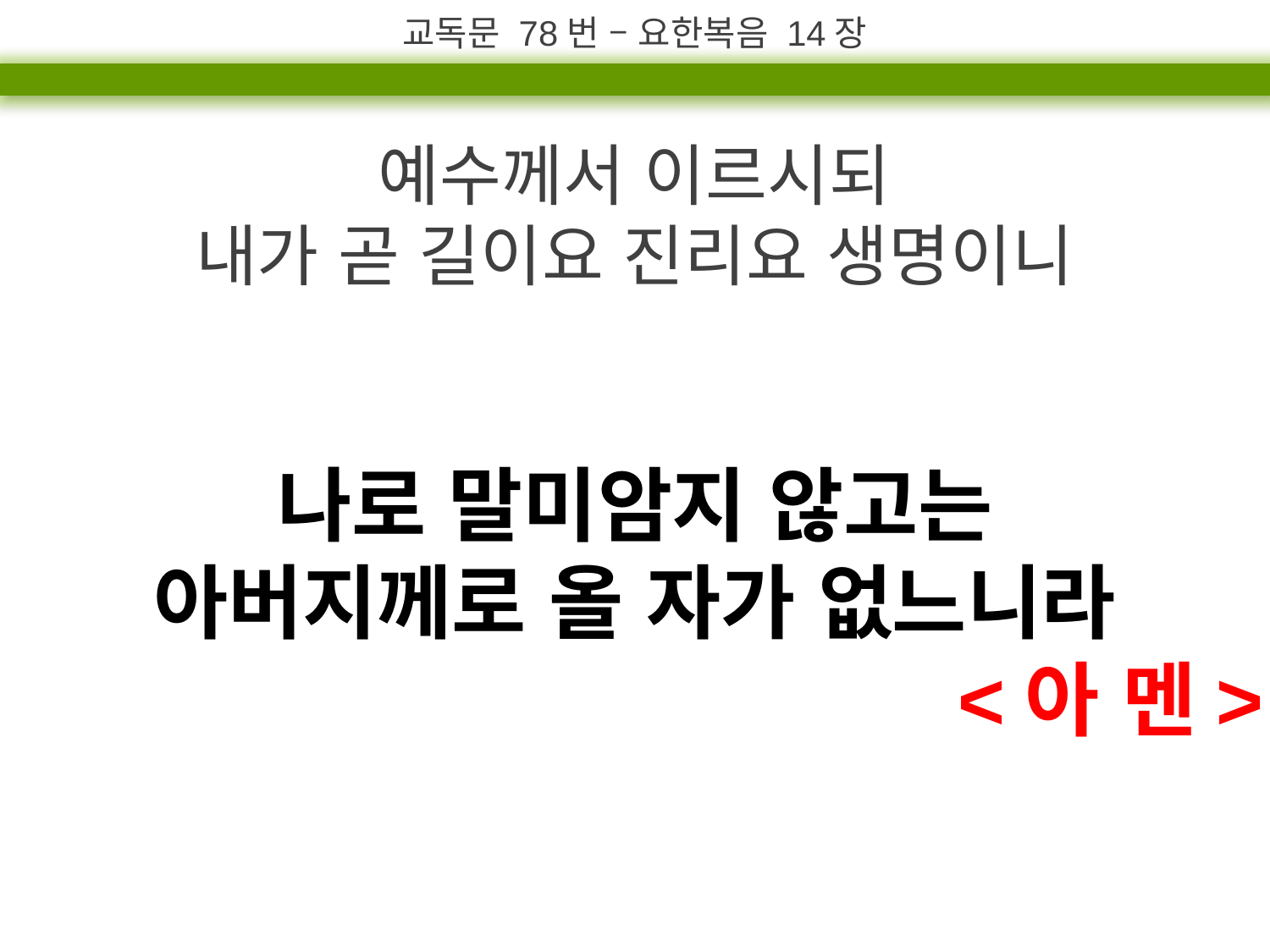

교독문 78번 – 요한복음 14장

예수께서 이르시되
내가 곧 길이요 진리요 생명이니
나로 말미암지 않고는
아버지께로 올 자가 없느니라
<아 멘>